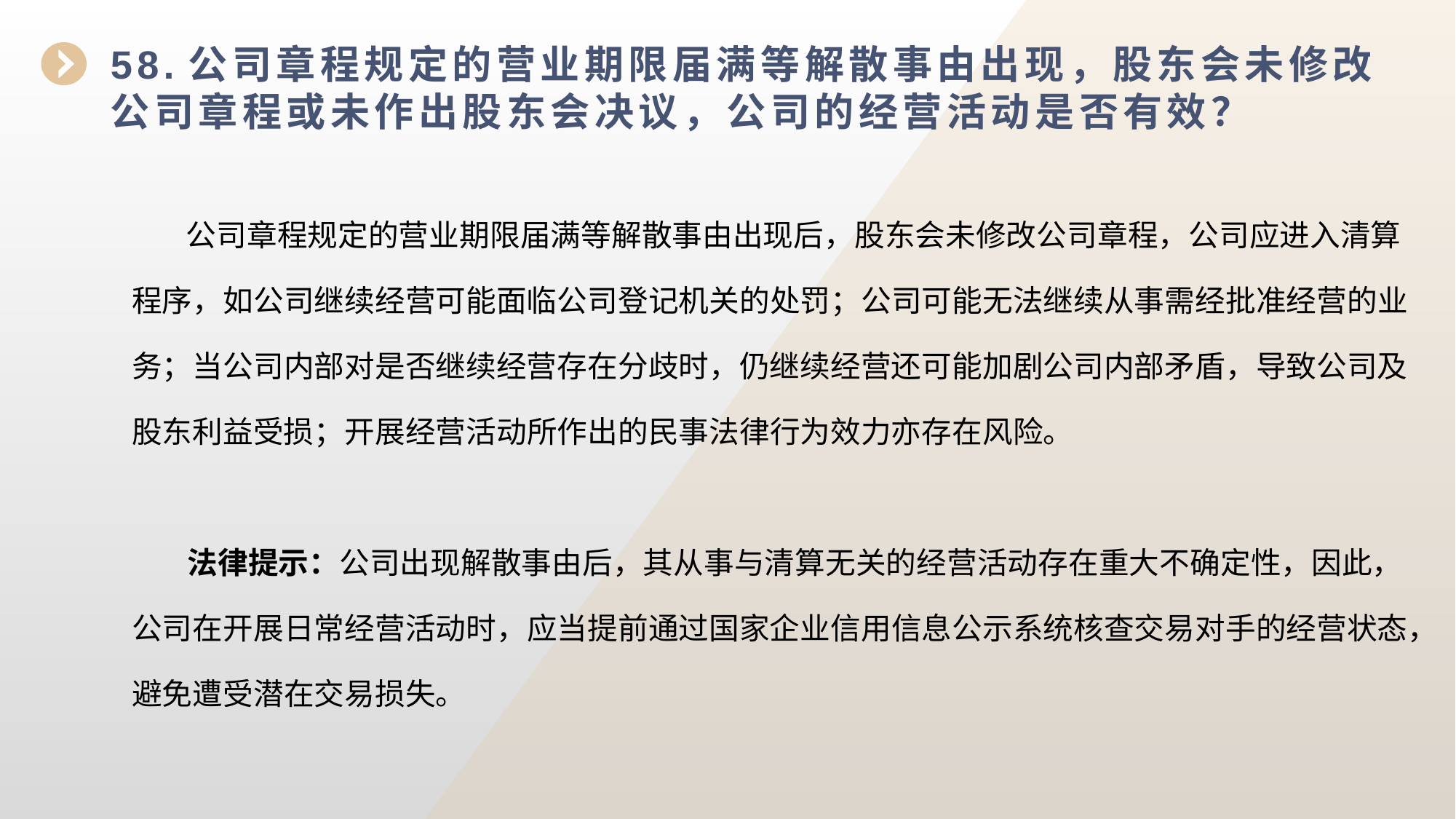

58.公司章程规定的营业期限届满等解散事由出现，股东会未修改公司章程或未作出股东会决议，公司的经营活动是否有效？

       公司章程规定的营业期限届满等解散事由出现后，股东会未修改公司章程，公司应进入清算程序，如公司继续经营可能面临公司登记机关的处罚；公司可能无法继续从事需经批准经营的业务；当公司内部对是否继续经营存在分歧时，仍继续经营还可能加剧公司内部矛盾，导致公司及股东利益受损；开展经营活动所作出的民事法律行为效力亦存在风险。

       法律提示：公司出现解散事由后，其从事与清算无关的经营活动存在重大不确定性，因此，公司在开展日常经营活动时，应当提前通过国家企业信用信息公示系统核查交易对手的经营状态，避免遭受潜在交易损失。